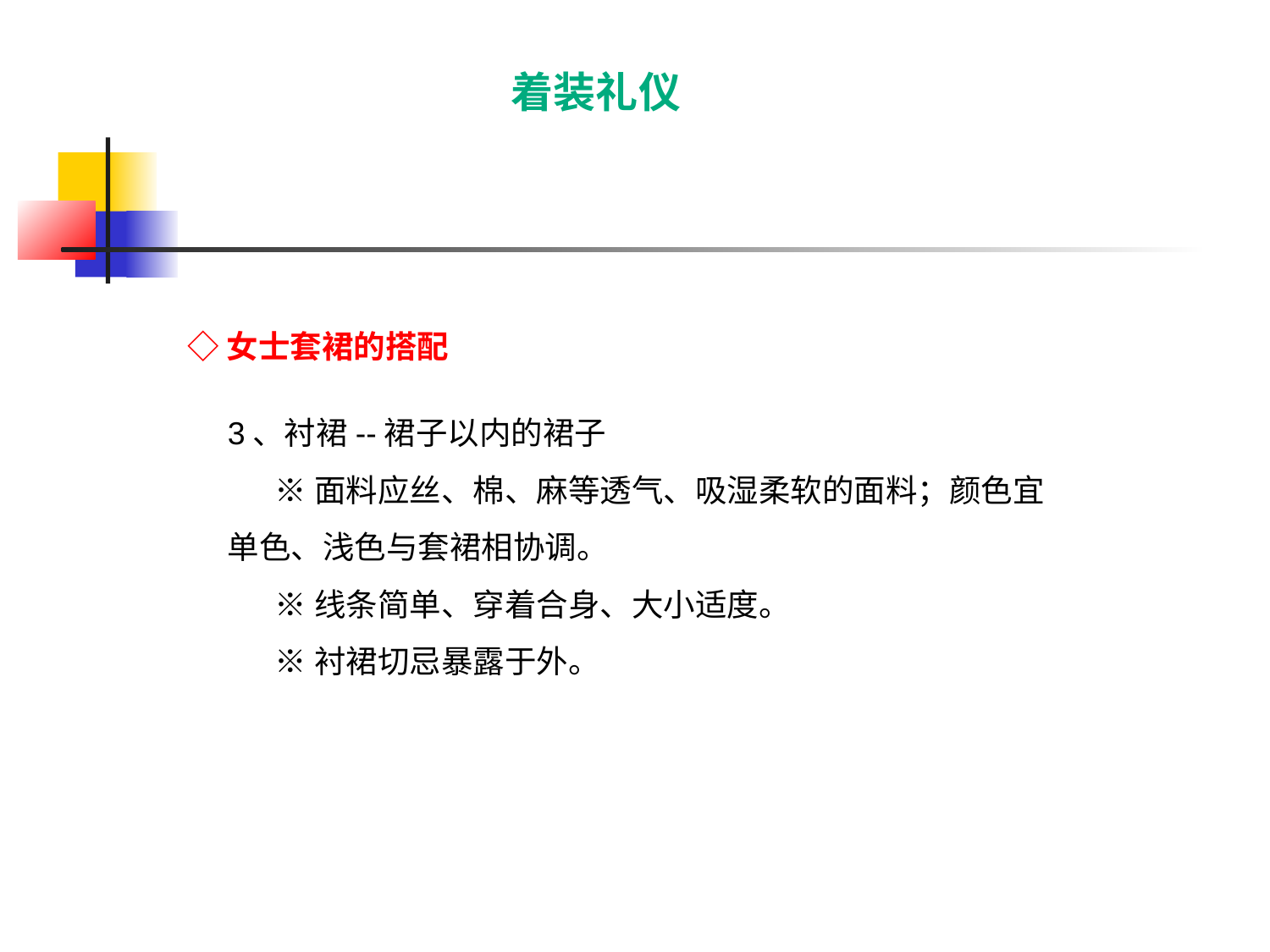

着装礼仪
# ◇女士套裙的搭配
3、衬裙--裙子以内的裙子
※面料应丝、棉、麻等透气、吸湿柔软的面料；颜色宜单色、浅色与套裙相协调。
※线条简单、穿着合身、大小适度。
※衬裙切忌暴露于外。